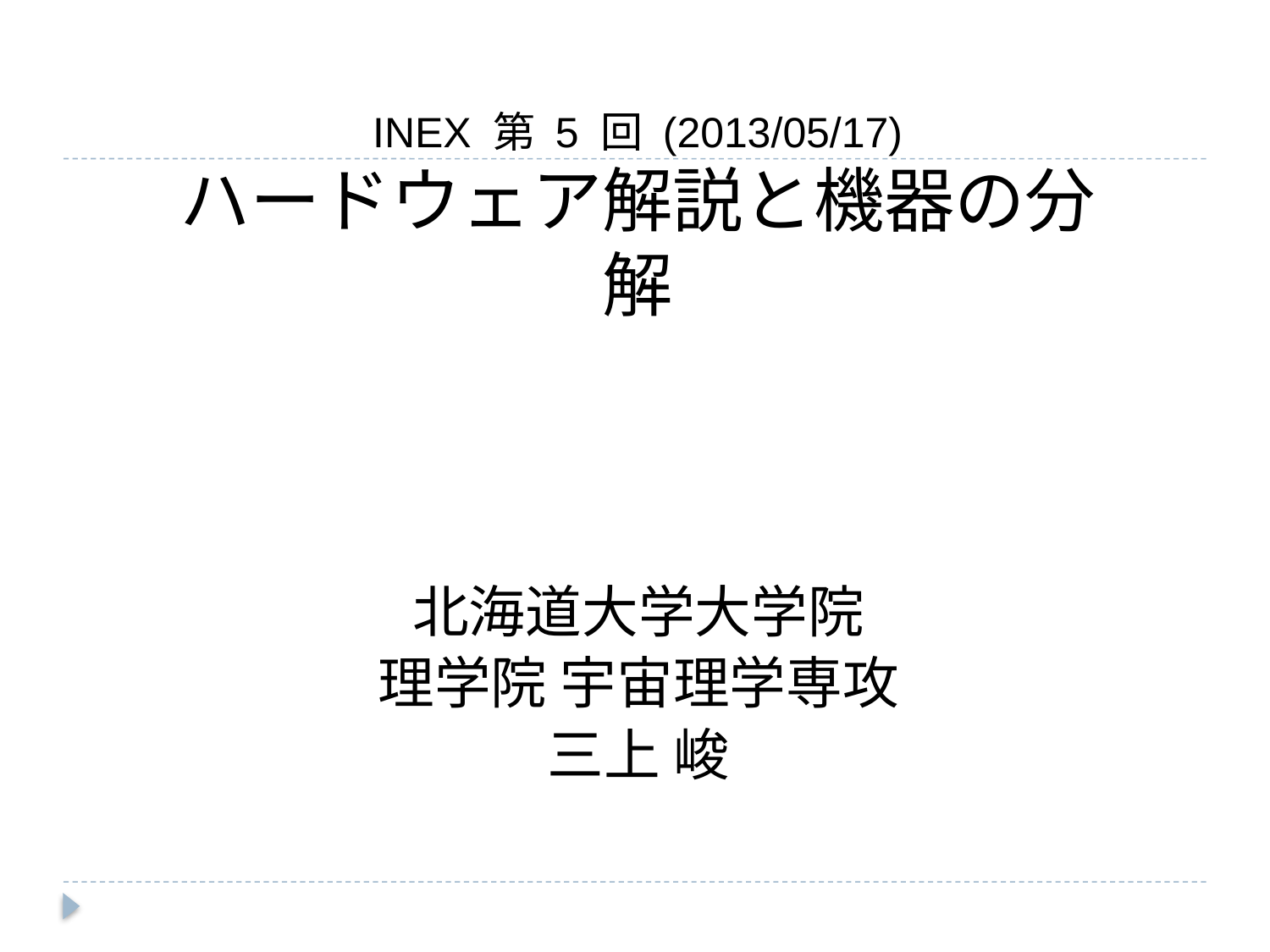

# INEX 第 5 回 (2013/05/17) ハードウェア解説と機器の分解
北海道大学大学院
理学院 宇宙理学専攻
三上 峻